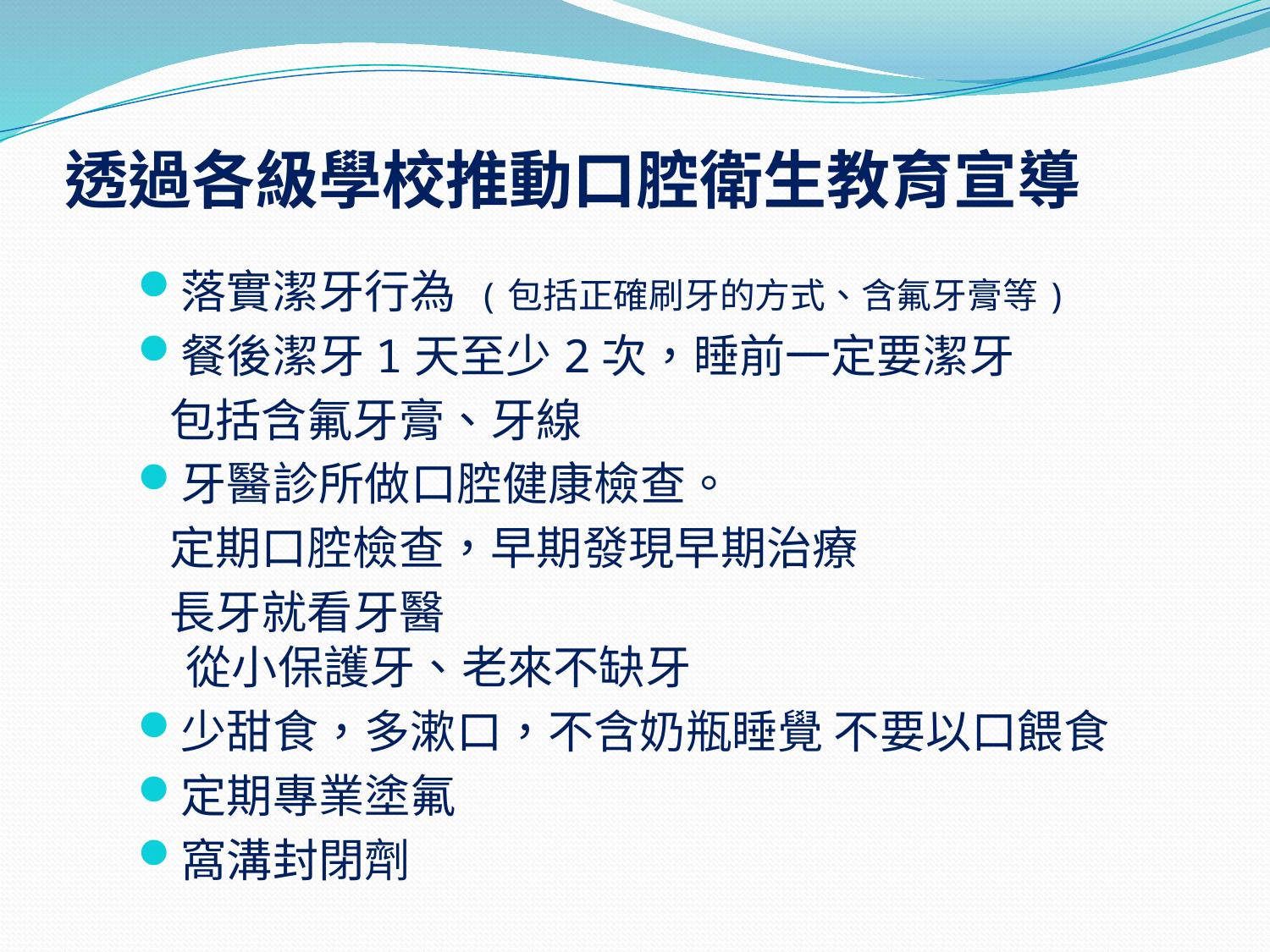

透過各級學校推動口腔衛生教育宣導
落實潔牙行為 (包括正確刷牙的方式、含氟牙膏等)
餐後潔牙1天至少2次，睡前一定要潔牙
  包括含氟牙膏、牙線
牙醫診所做口腔健康檢查。
  定期口腔檢查，早期發現早期治療
  長牙就看牙醫
 從小保護牙、老來不缺牙
少甜食，多漱口，不含奶瓶睡覺 不要以口餵食
定期專業塗氟
窩溝封閉劑